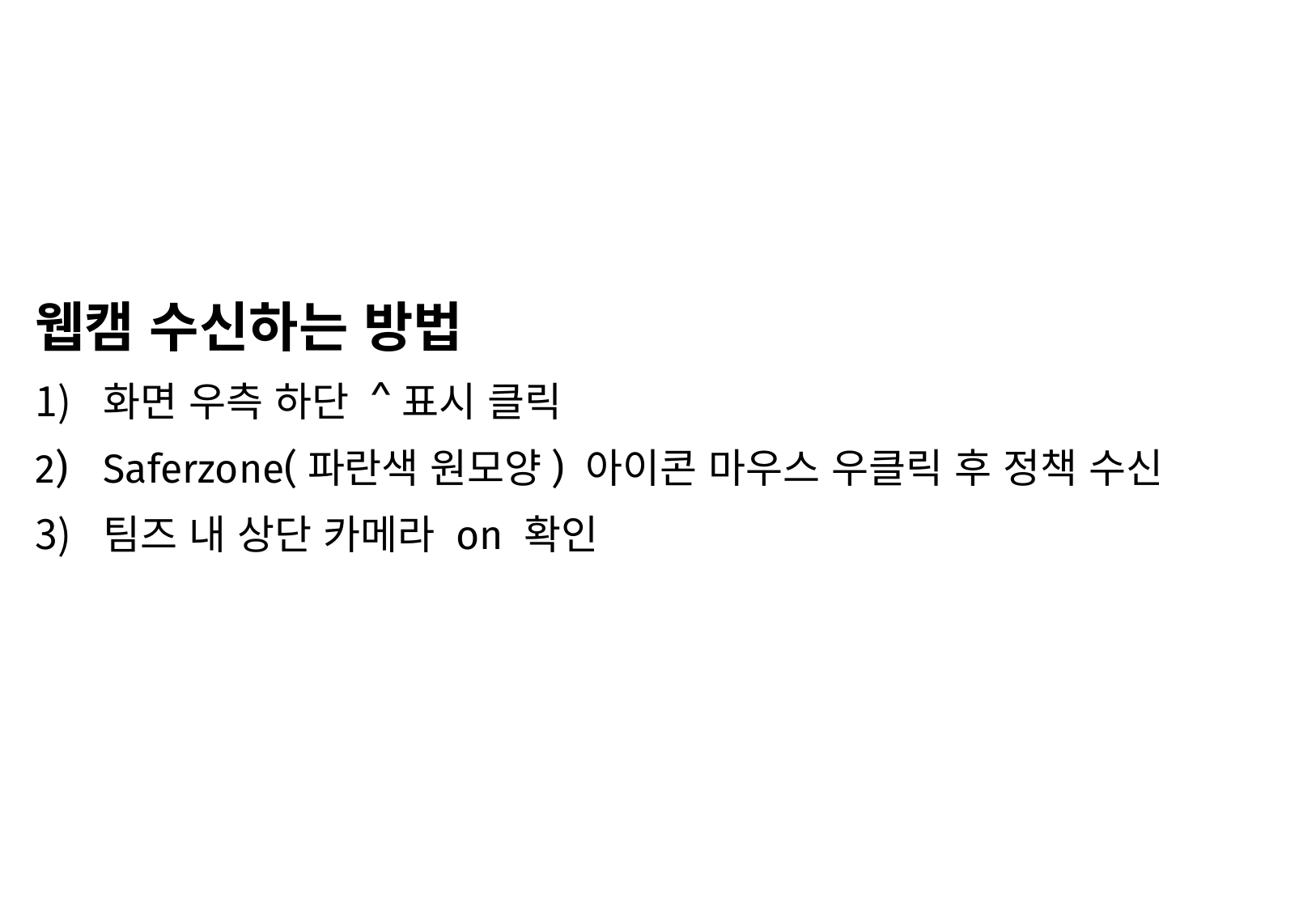

웹캠 수신하는 방법
화면 우측 하단 ^표시 클릭
Saferzone(파란색 원모양) 아이콘 마우스 우클릭 후 정책 수신
팀즈 내 상단 카메라 on 확인